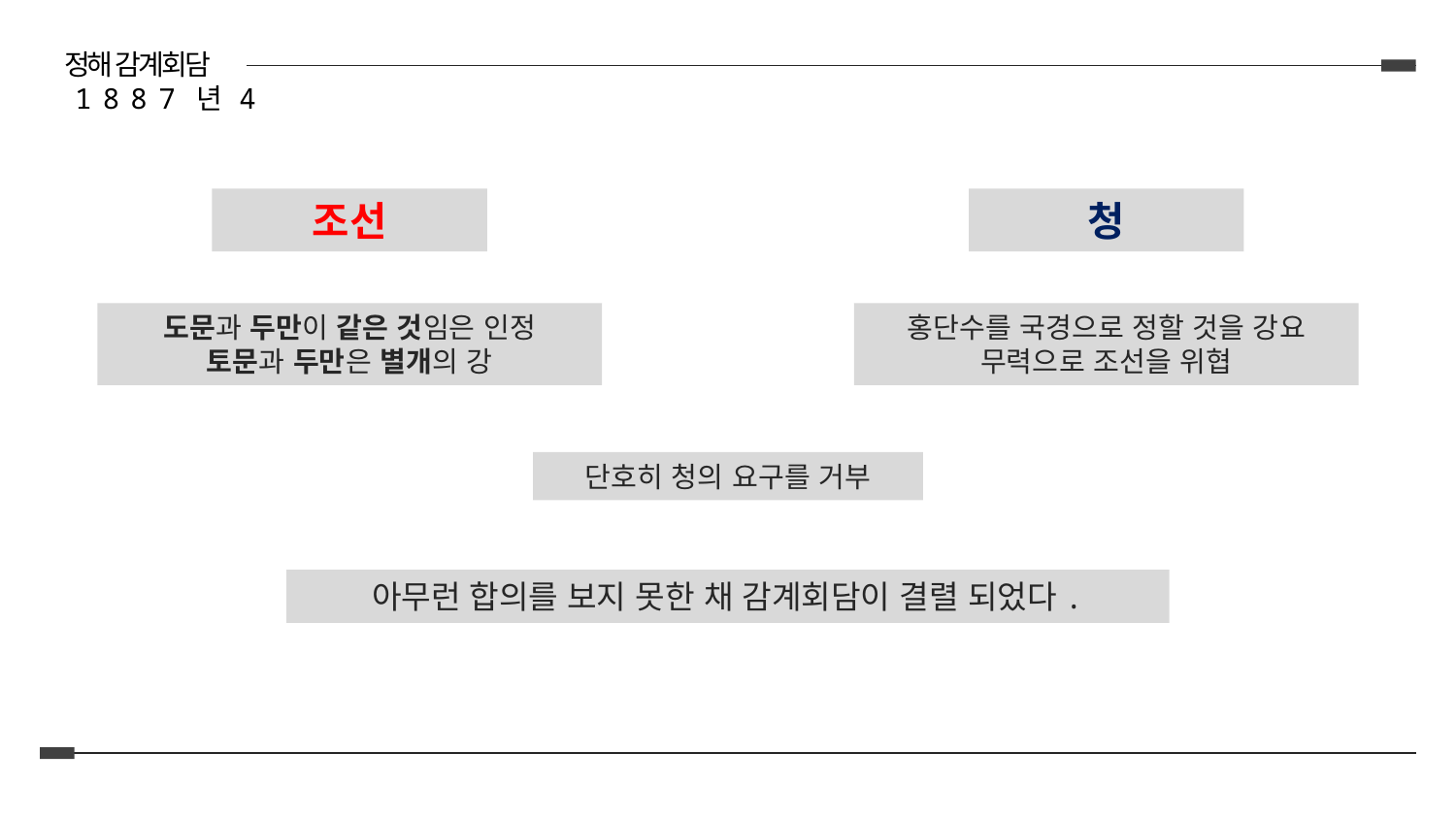

정해 감계회담
       1 8 8 7 년  4 월

조선
청
도문과 두만이 같은 것임은 인정
토문과 두만은 별개의 강
홍단수를 국경으로 정할 것을 강요
무력으로 조선을 위협
단호히 청의 요구를 거부
아무런 합의를 보지 못한 채 감계회담이 결렬 되었다.